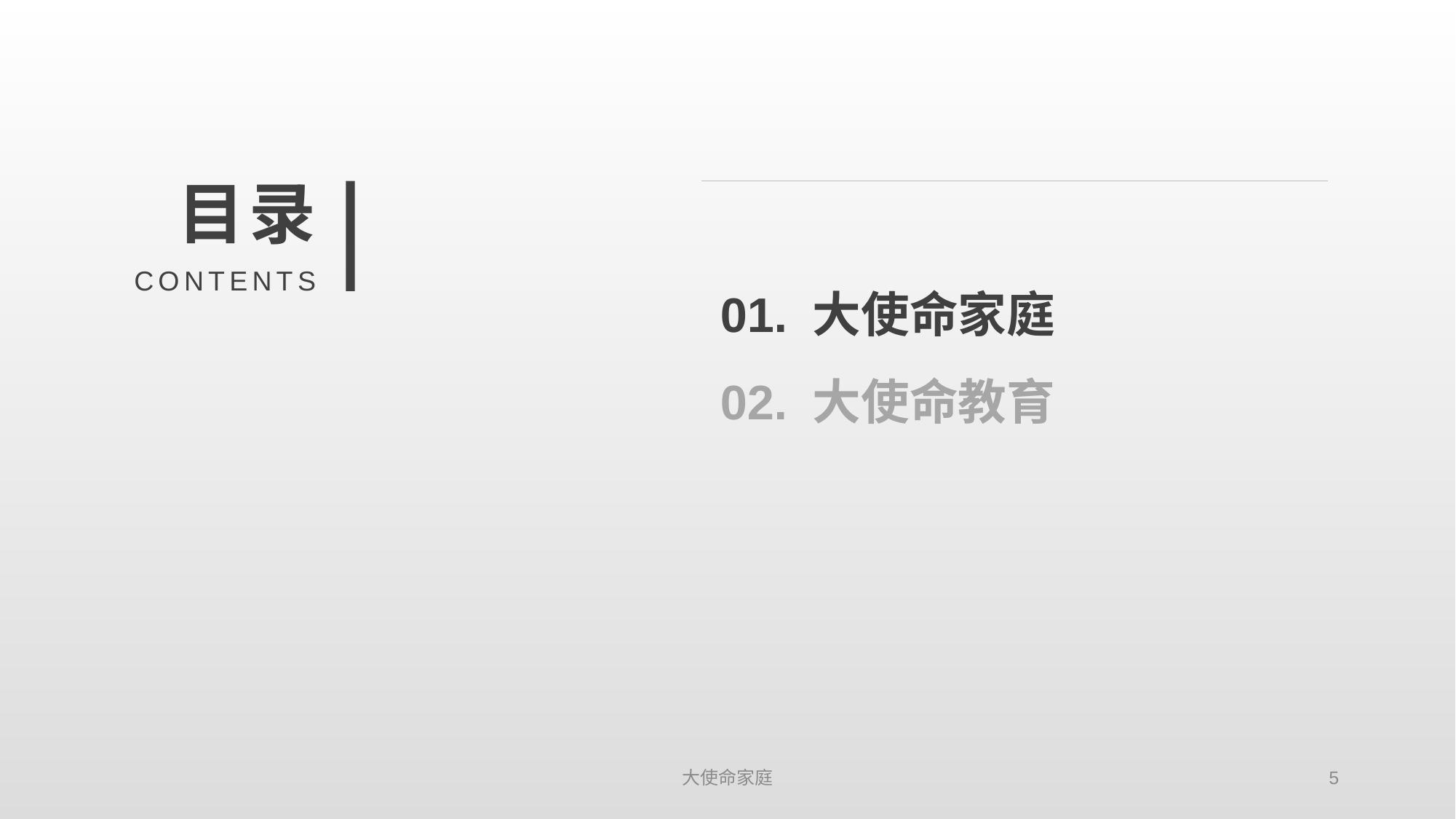

目录

01. 大使命家庭
02. 大使命教育

CONTENTS
大使命家庭
5